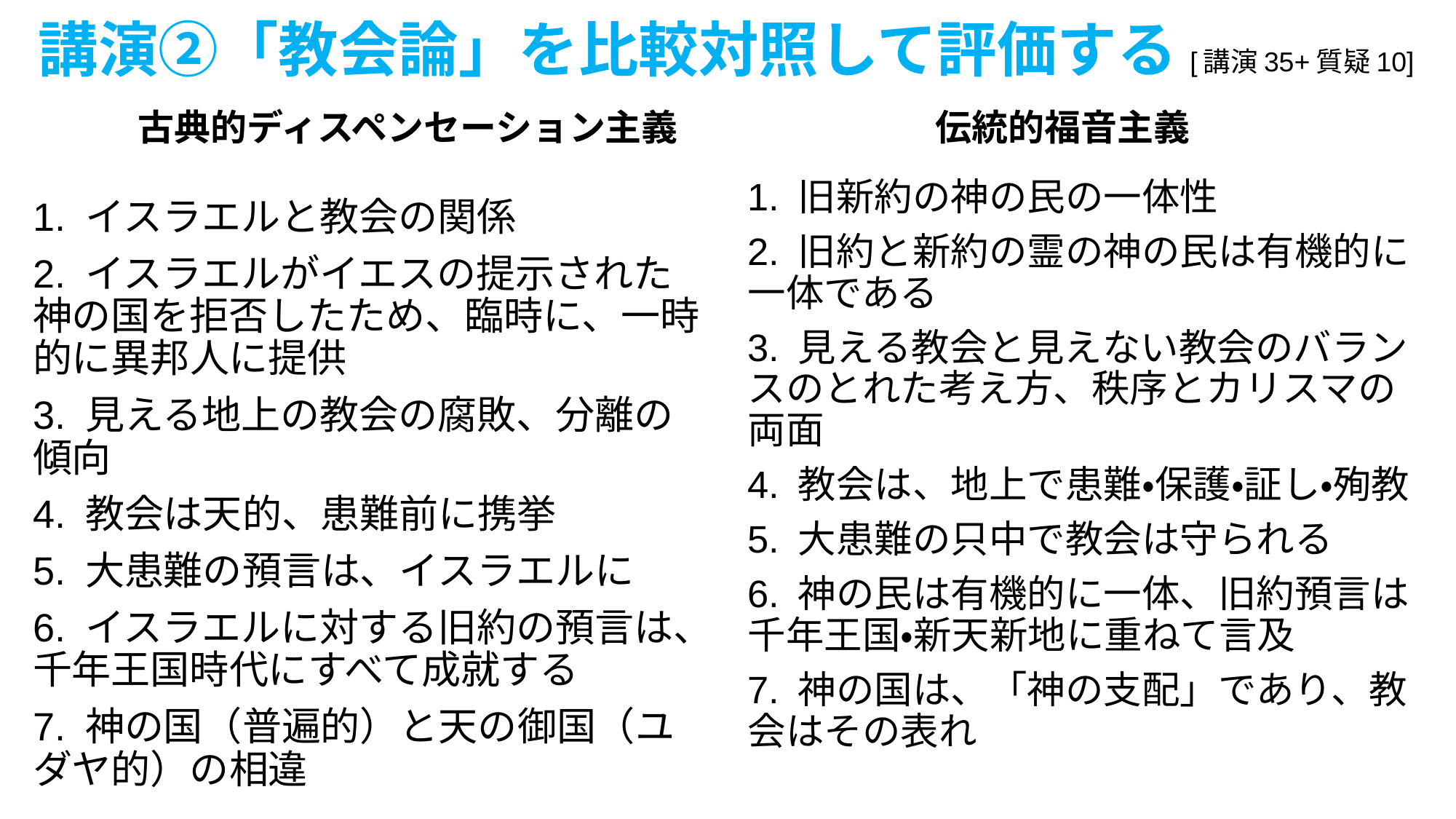

# 講演②「教会論」を比較対照して評価する[講演35+質疑10]
伝統的福音主義
古典的ディスペンセーション主義
1. 旧新約の神の民の一体性
2. 旧約と新約の霊の神の民は有機的に一体である
3. 見える教会と見えない教会のバランスのとれた考え方、秩序とカリスマの両面
4. 教会は、地上で患難・保護・証し・殉教
5. 大患難の只中で教会は守られる
6. 神の民は有機的に一体、旧約預言は千年王国・新天新地に重ねて言及
7. 神の国は、「神の支配」であり、教会はその表れ
1. イスラエルと教会の関係
2. イスラエルがイエスの提示された神の国を拒否したため、臨時に、一時的に異邦人に提供
3. 見える地上の教会の腐敗、分離の傾向
4. 教会は天的、患難前に携挙
5. 大患難の預言は、イスラエルに
6. イスラエルに対する旧約の預言は、千年王国時代にすべて成就する
7. 神の国（普遍的）と天の御国（ユダヤ的）の相違